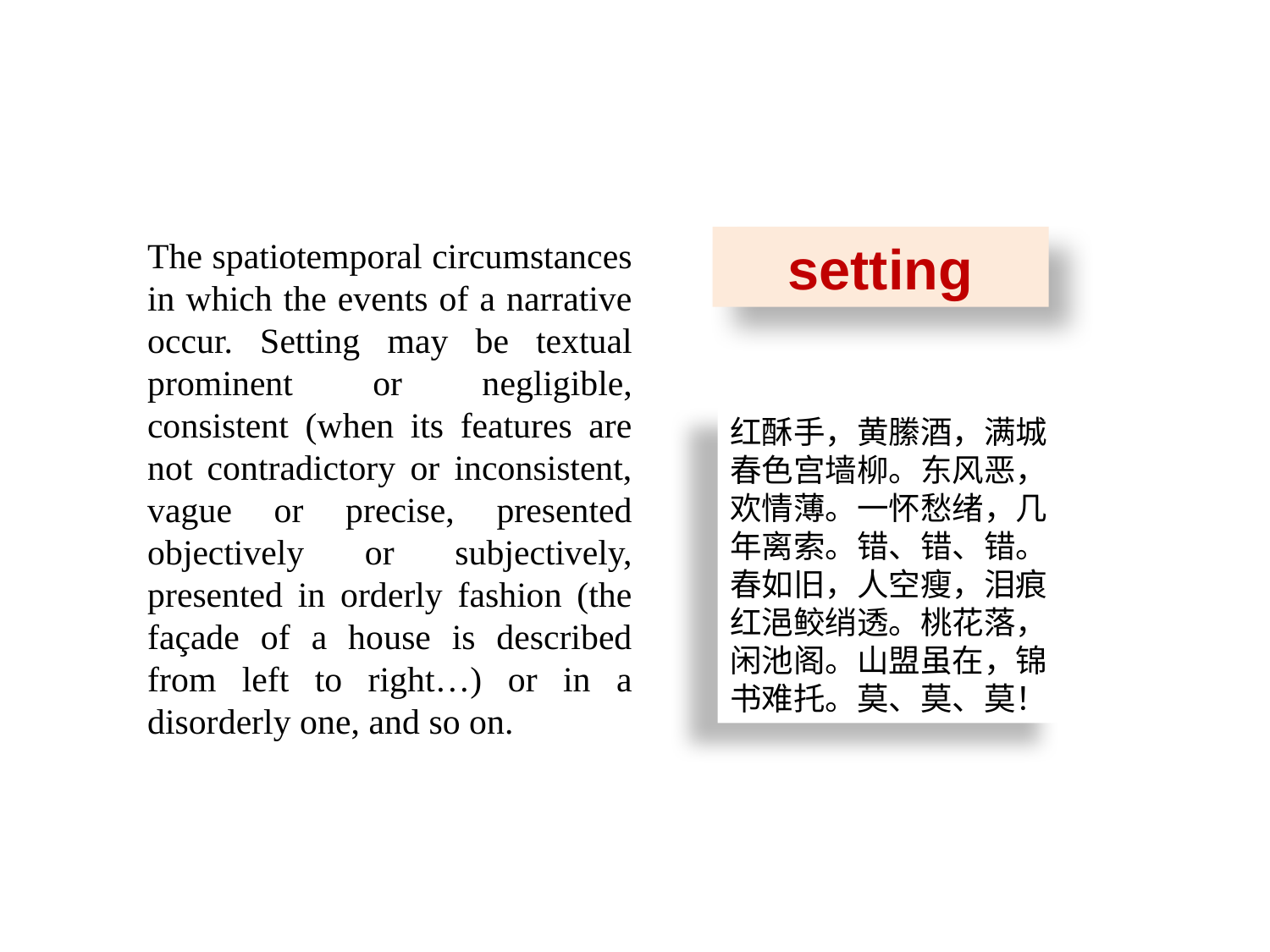

The spatiotemporal circumstances in which the events of a narrative occur. Setting may be textual prominent or negligible, consistent (when its features are not contradictory or inconsistent, vague or precise, presented objectively or subjectively, presented in orderly fashion (the façade of a house is described from left to right…) or in a disorderly one, and so on.
setting
红酥手，黄縢酒，满城春色宫墙柳。东风恶，欢情薄。一怀愁绪，几年离索。错、错、错。
春如旧，人空瘦，泪痕红浥鲛绡透。桃花落，闲池阁。山盟虽在，锦书难托。莫、莫、莫！

36